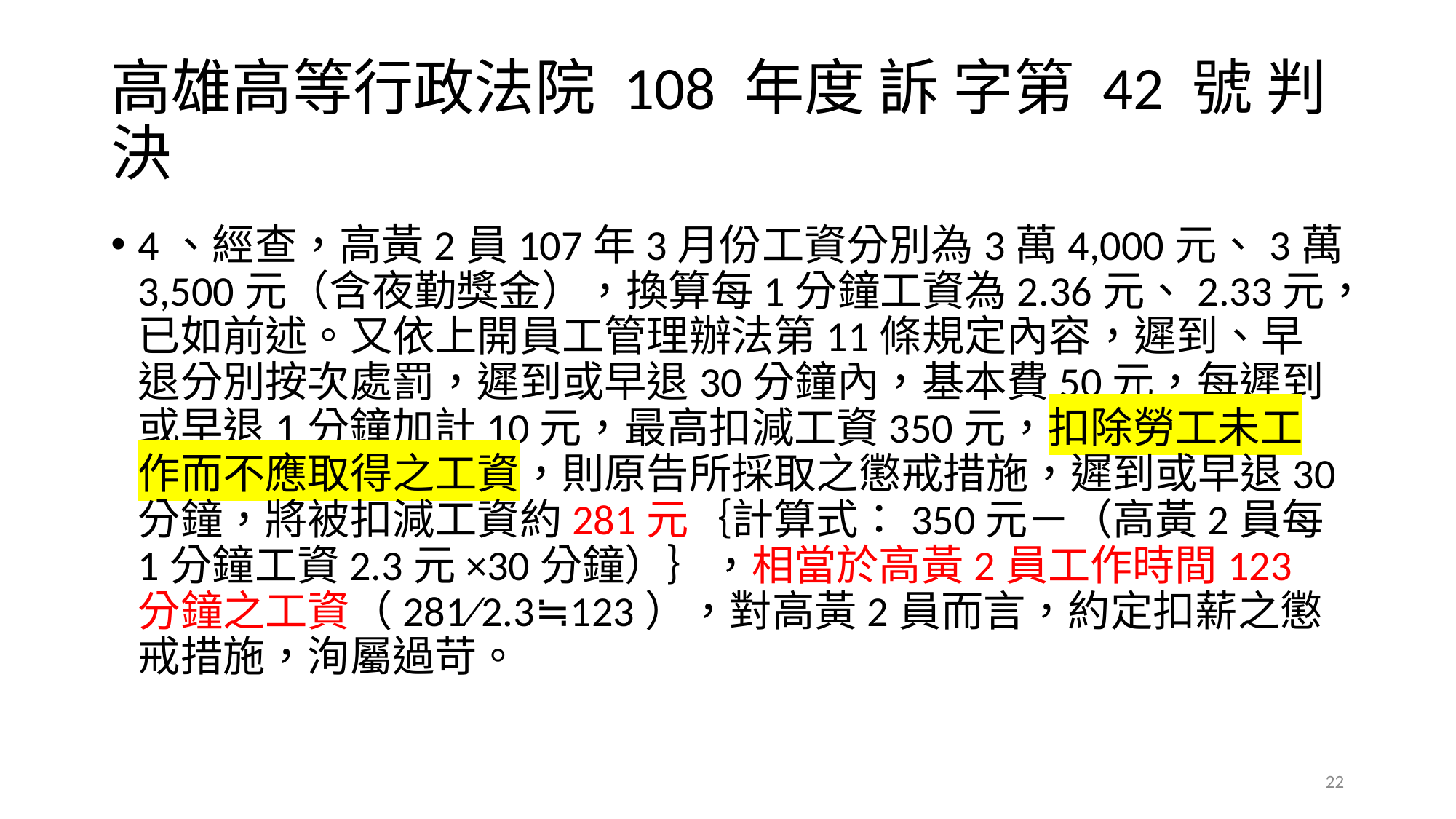

# 高雄高等行政法院 108 年度 訴 字第 42 號 判決
4、經查，高黃2員107年3月份工資分別為3萬4,000元、3萬3,500元（含夜勤獎金），換算每1分鐘工資為2.36元、2.33元，已如前述。又依上開員工管理辦法第11條規定內容，遲到、早退分別按次處罰，遲到或早退30分鐘內，基本費50元，每遲到或早退1分鐘加計10元，最高扣減工資350元，扣除勞工未工作而不應取得之工資，則原告所採取之懲戒措施，遲到或早退30分鐘，將被扣減工資約281元｛計算式：350元－（高黃2員每1分鐘工資2.3元×30分鐘）｝，相當於高黃2員工作時間123分鐘之工資（281∕2.3≒123），對高黃2員而言，約定扣薪之懲戒措施，洵屬過苛。
22